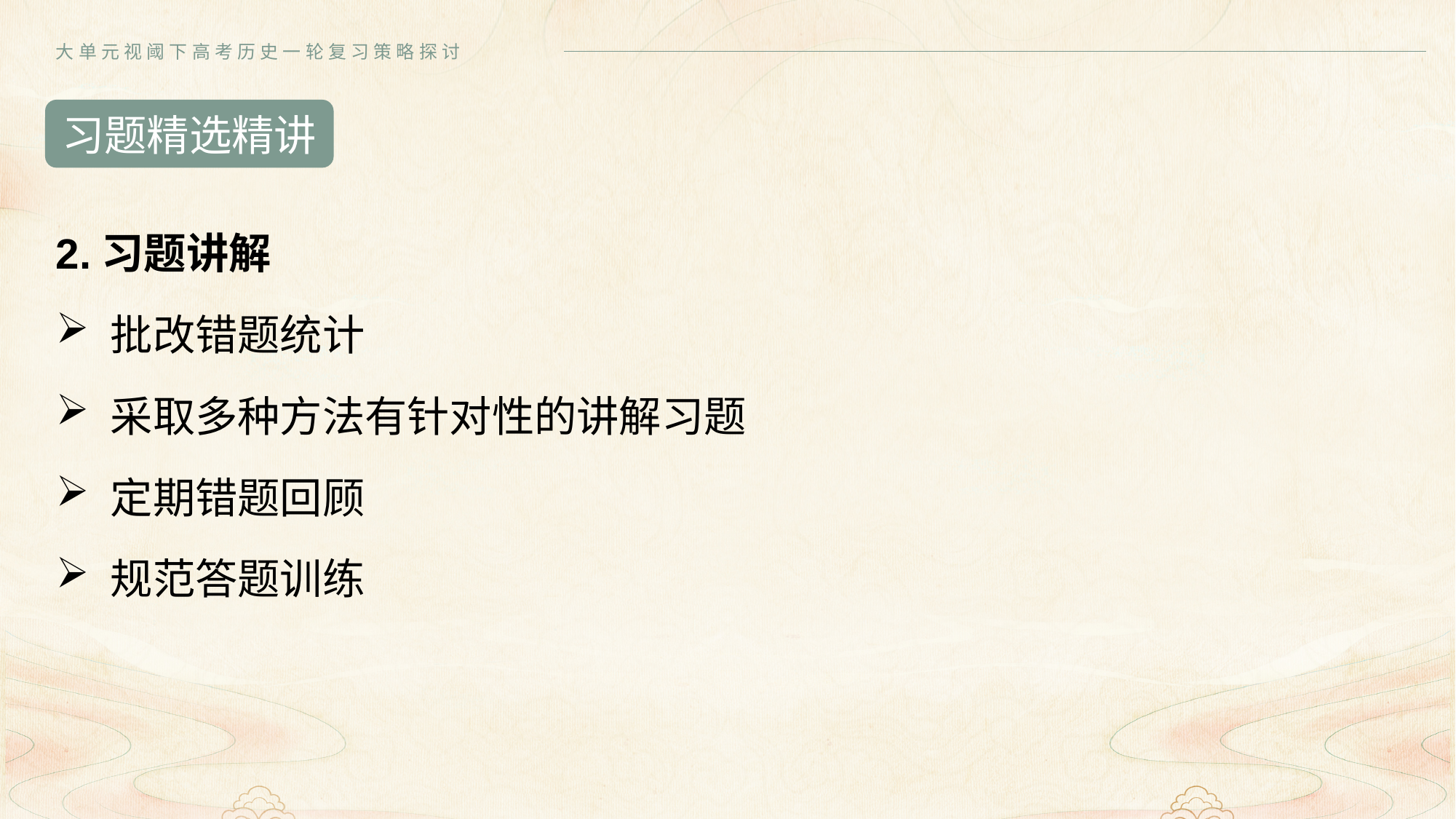

大单元视阈下高考历史一轮复习策略探讨
习题精选精讲
2.习题讲解
批改错题统计
采取多种方法有针对性的讲解习题
定期错题回顾
规范答题训练